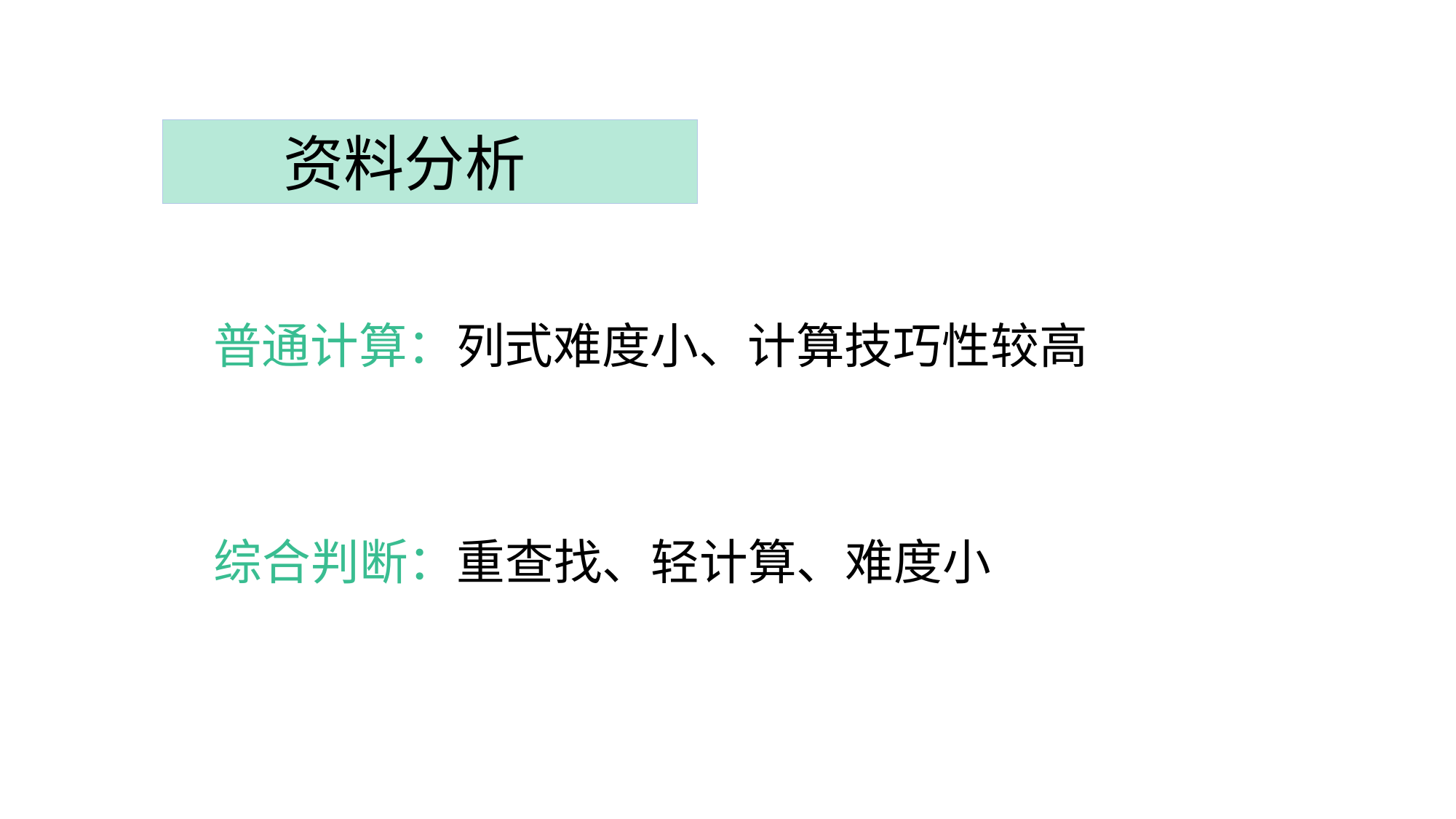

资料分析
普通计算：列式难度小、计算技巧性较高

综合判断：重查找、轻计算、难度小